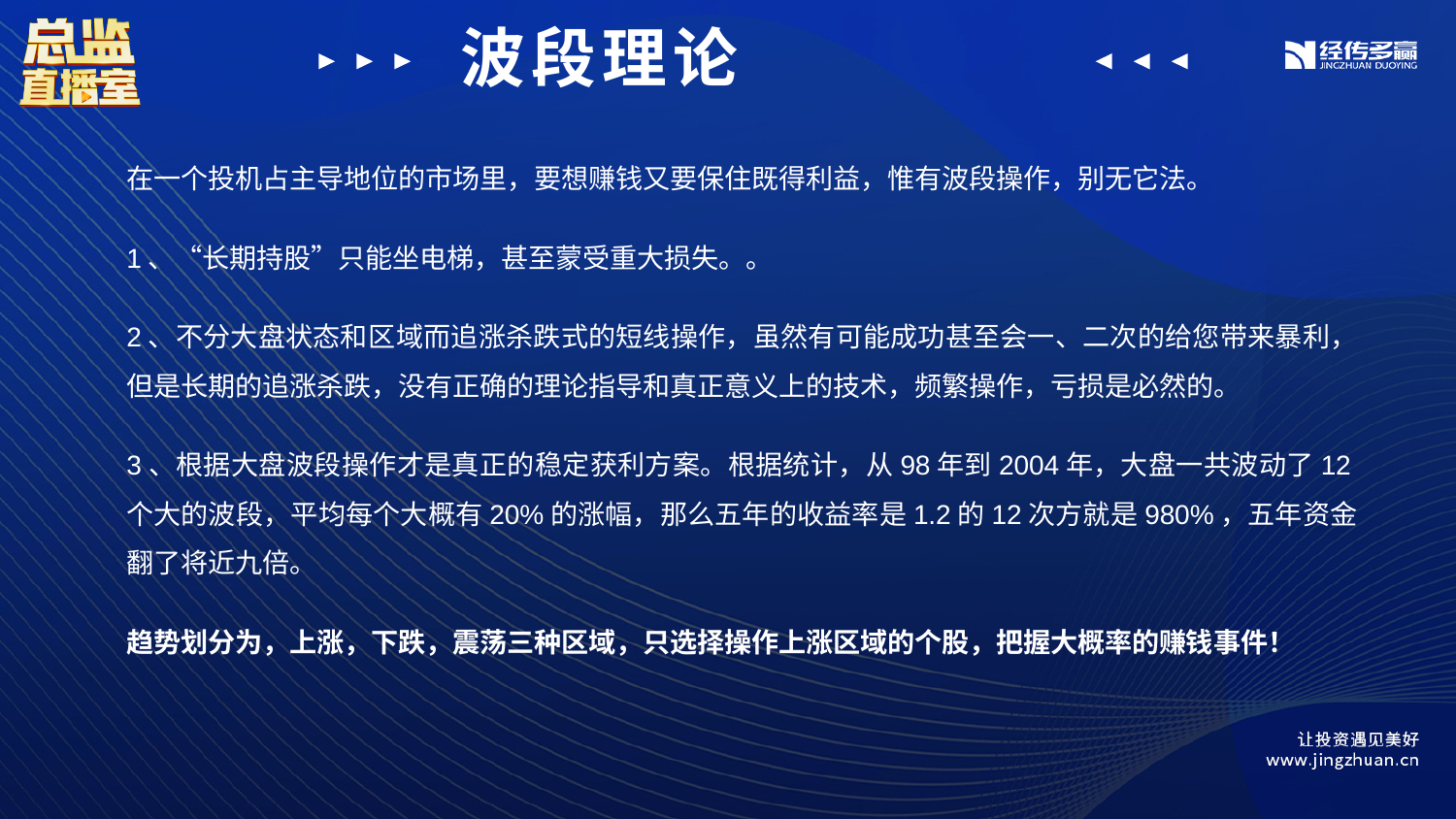

波段理论

在一个投机占主导地位的市场里，要想赚钱又要保住既得利益，惟有波段操作，别无它法。

1、“长期持股”只能坐电梯，甚至蒙受重大损失。。

2、不分大盘状态和区域而追涨杀跌式的短线操作，虽然有可能成功甚至会一、二次的给您带来暴利，但是长期的追涨杀跌，没有正确的理论指导和真正意义上的技术，频繁操作，亏损是必然的。

3、根据大盘波段操作才是真正的稳定获利方案。根据统计，从98年到2004年，大盘一共波动了12个大的波段，平均每个大概有20%的涨幅，那么五年的收益率是1.2的12次方就是980%，五年资金翻了将近九倍。

趋势划分为，上涨，下跌，震荡三种区域，只选择操作上涨区域的个股，把握大概率的赚钱事件！